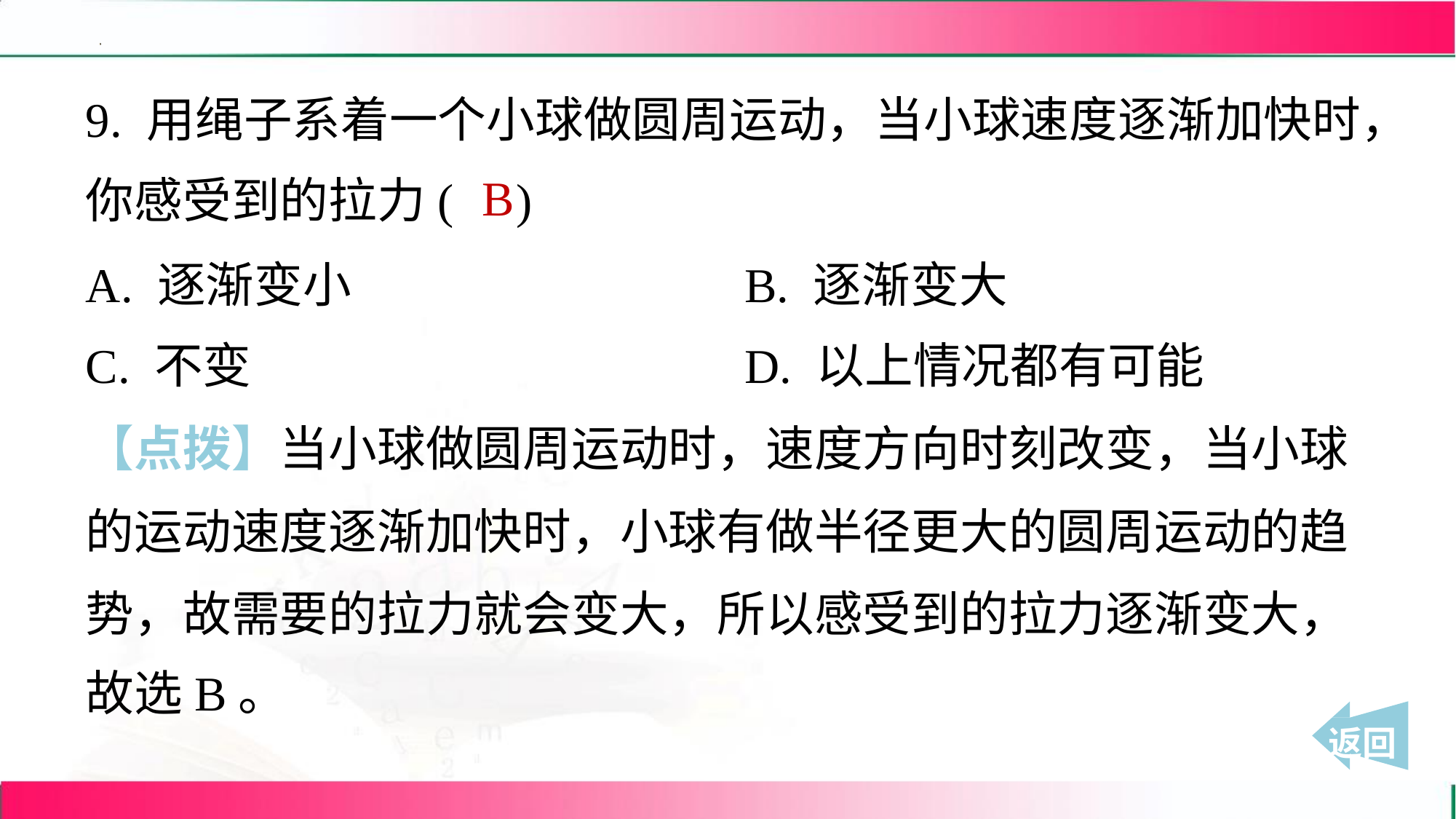

9. 用绳子系着一个小球做圆周运动，当小球速度逐渐加快时，
你感受到的拉力(     )
B
A. 逐渐变小	B. 逐渐变大
C. 不变	D. 以上情况都有可能
【点拨】当小球做圆周运动时，速度方向时刻改变，当小球
的运动速度逐渐加快时，小球有做半径更大的圆周运动的趋
势，故需要的拉力就会变大，所以感受到的拉力逐渐变大，
故选B。
 返回